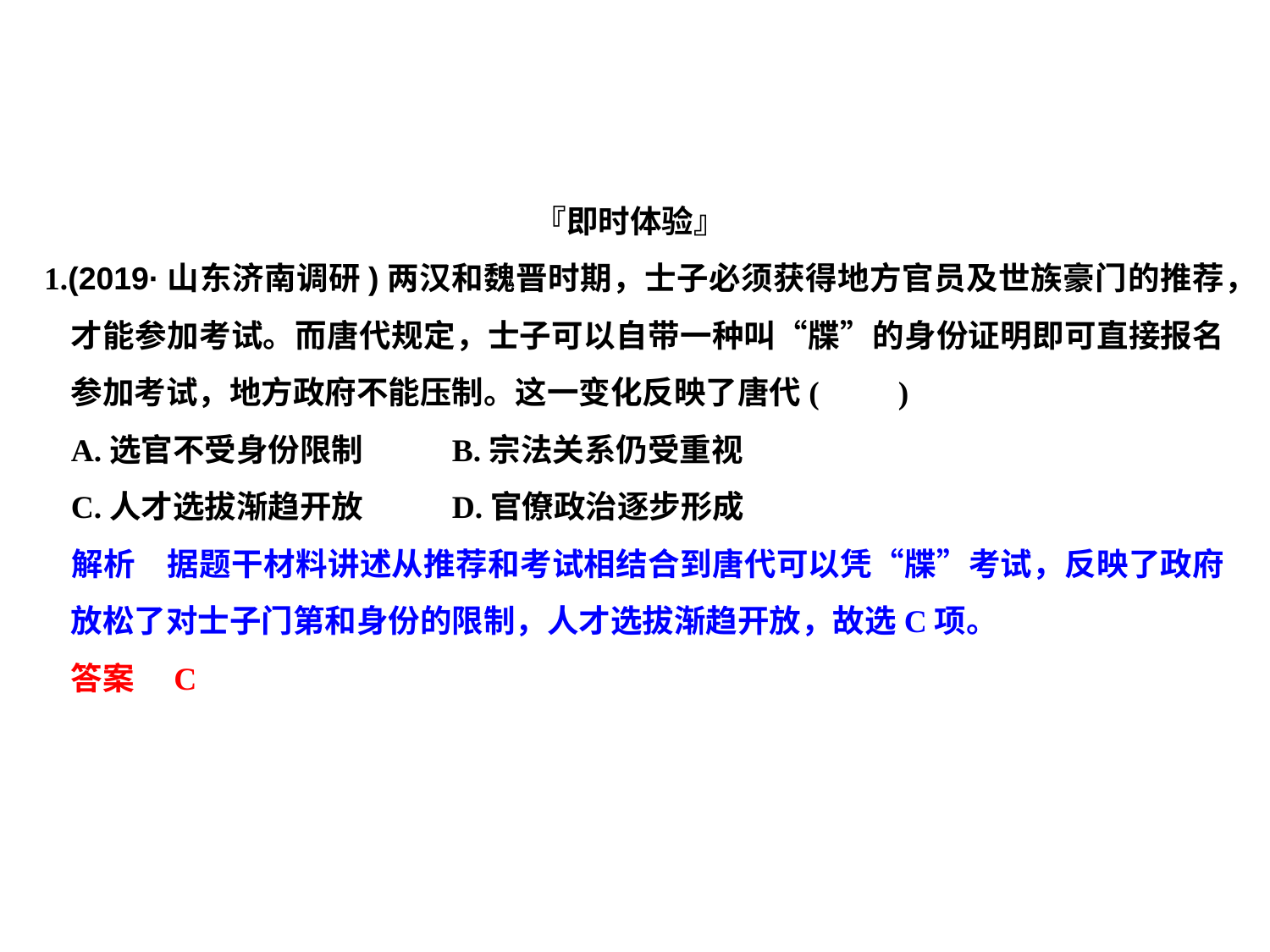

『即时体验』
 1.(2019·山东济南调研)两汉和魏晋时期，士子必须获得地方官员及世族豪门的推荐，才能参加考试。而唐代规定，士子可以自带一种叫“牒”的身份证明即可直接报名参加考试，地方政府不能压制。这一变化反映了唐代(　　)
	A.选官不受身份限制  	B.宗法关系仍受重视
	C.人才选拔渐趋开放  	D.官僚政治逐步形成
	解析　据题干材料讲述从推荐和考试相结合到唐代可以凭“牒”考试，反映了政府放松了对士子门第和身份的限制，人才选拔渐趋开放，故选C项。
	答案　C